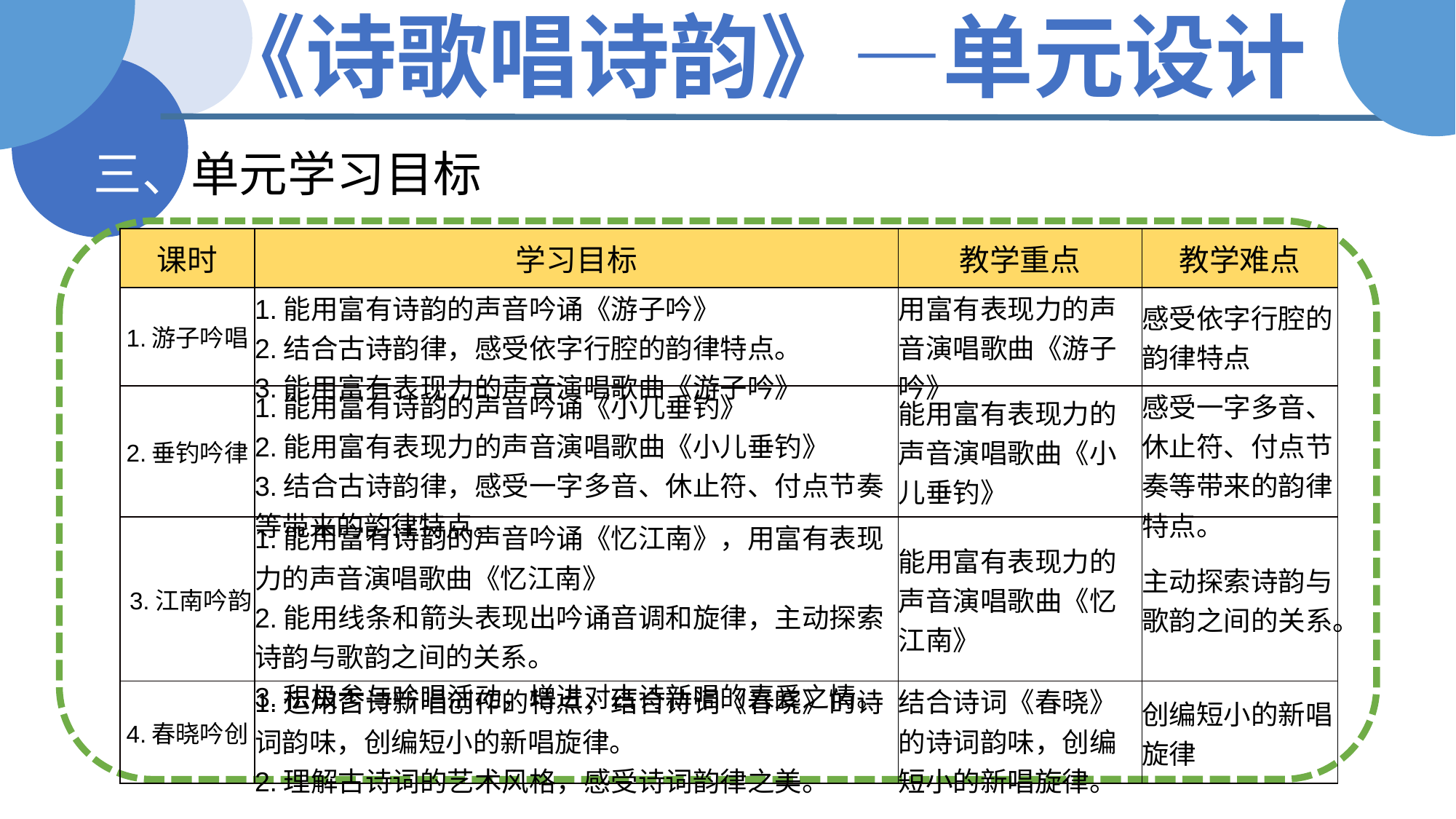

《诗歌唱诗韵》—单元设计
三、单元学习目标

| 课时 | 学习目标 | 教学重点 | 教学难点 |
| --- | --- | --- | --- |
| 1.游子吟唱 | 1.能用富有诗韵的声音吟诵《游子吟》 2.结合古诗韵律，感受依字行腔的韵律特点。 3.能用富有表现力的声音演唱歌曲《游子吟》 | 用富有表现力的声音演唱歌曲《游子吟》 | 感受依字行腔的韵律特点 |
| 2.垂钓吟律 | 1.能用富有诗韵的声音吟诵《小儿垂钓》 2.能用富有表现力的声音演唱歌曲《小儿垂钓》 3.结合古诗韵律，感受一字多音、休止符、付点节奏等带来的韵律特点。 | 能用富有表现力的声音演唱歌曲《小儿垂钓》 | 感受一字多音、休止符、付点节奏等带来的韵律特点。 |
| 3.江南吟韵 | 1.能用富有诗韵的声音吟诵《忆江南》，用富有表现力的声音演唱歌曲《忆江南》 2.能用线条和箭头表现出吟诵音调和旋律，主动探索诗韵与歌韵之间的关系。 3.积极参与吟唱活动，增进对古诗新唱的喜爱之情。 | 能用富有表现力的声音演唱歌曲《忆江南》 | 主动探索诗韵与歌韵之间的关系。 |
| 4.春晓吟创 | 1.运用古诗新唱创作的特点，结合诗词《春晓》的诗词韵味，创编短小的新唱旋律。 2.理解古诗词的艺术风格，感受诗词韵律之美。 | 结合诗词《春晓》的诗词韵味，创编短小的新唱旋律。 | 创编短小的新唱旋律 |